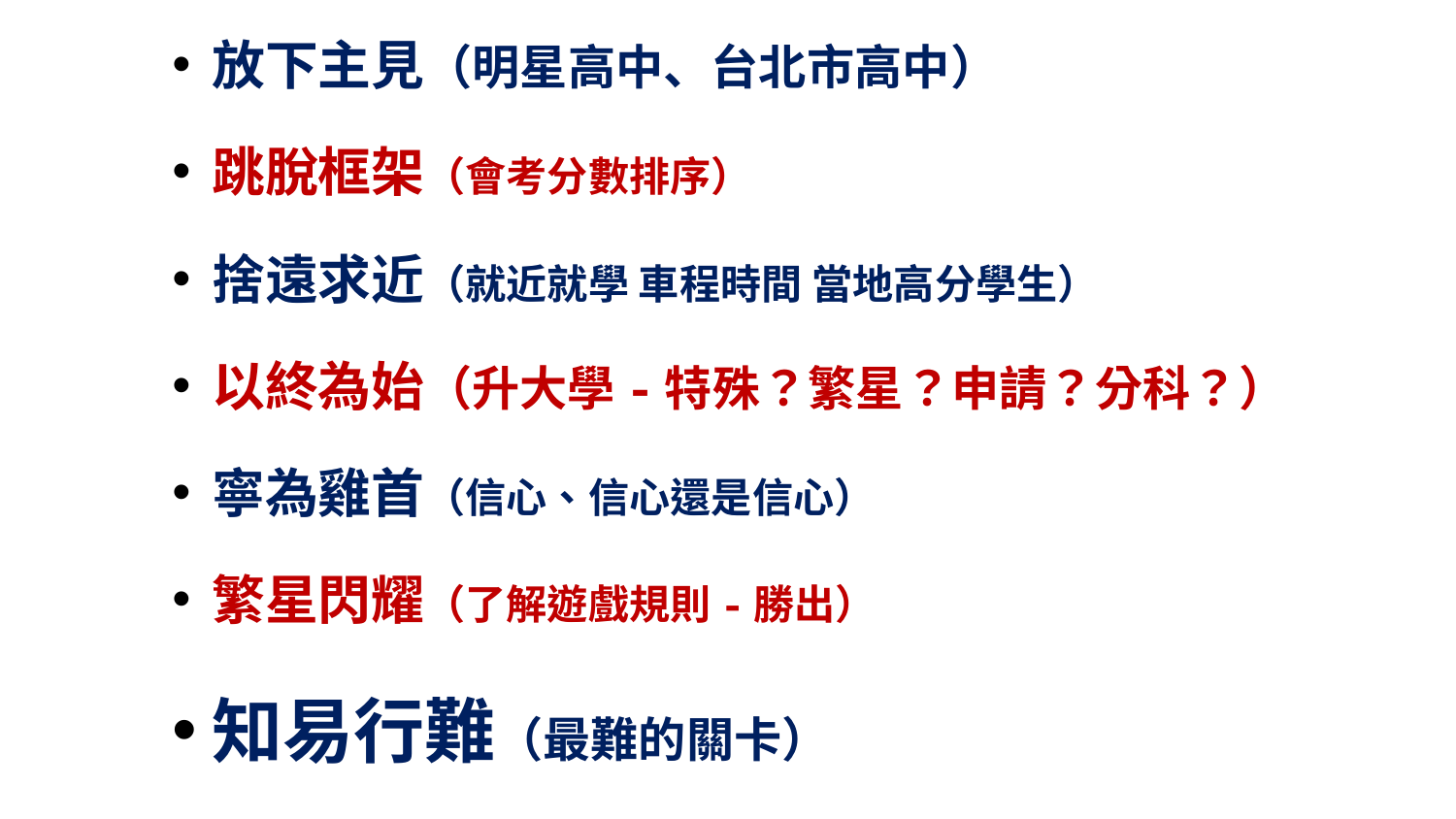

43
放下主見（明星高中、台北市高中）
跳脫框架（會考分數排序）
捨遠求近（就近就學 車程時間 當地高分學生）
以終為始（升大學-特殊？繁星？申請？分科？）
寧為雞首（信心、信心還是信心）
繁星閃耀（了解遊戲規則-勝出）
知易行難（最難的關卡）